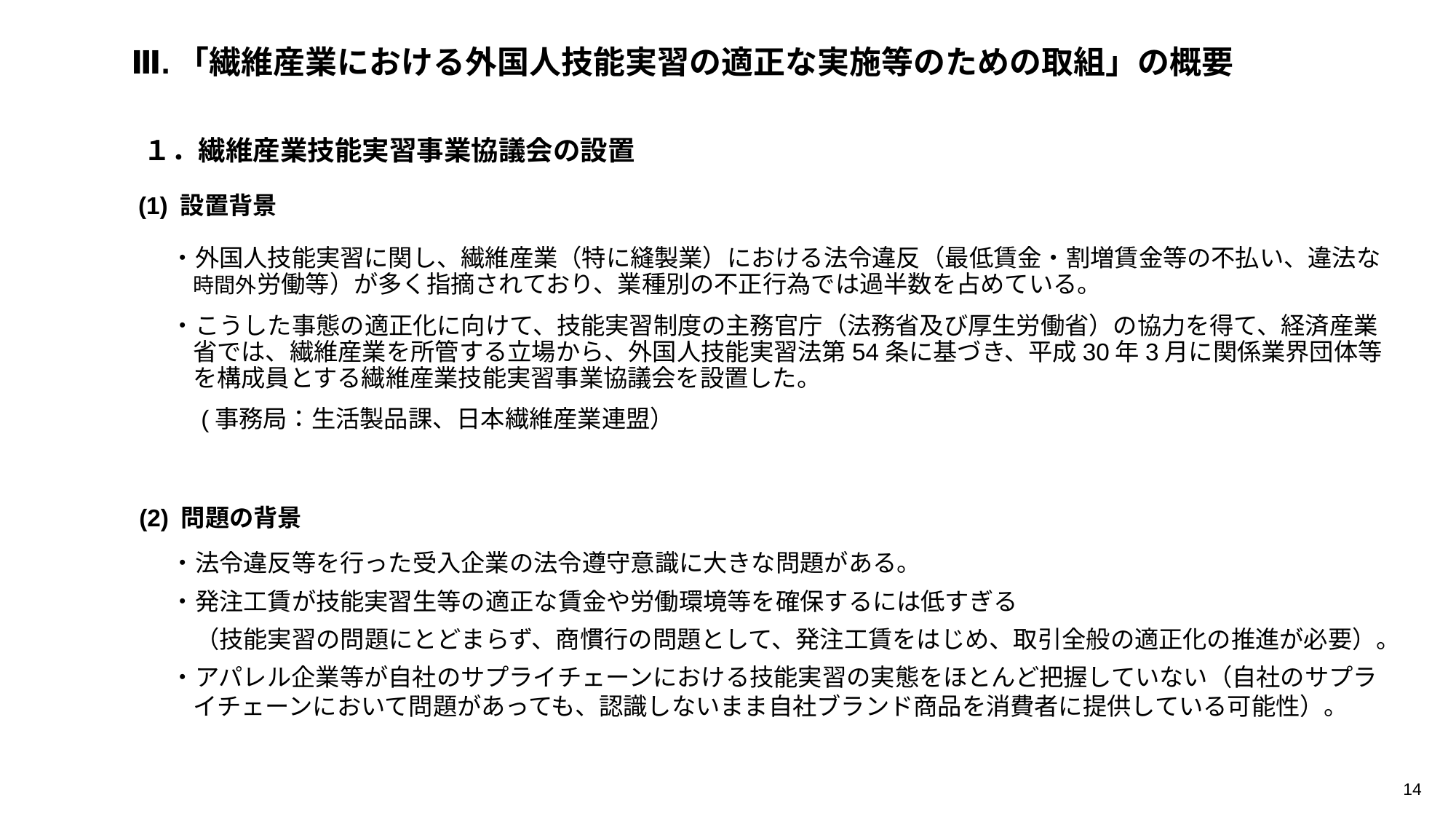

# Ⅲ.「繊維産業における外国人技能実習の適正な実施等のための取組」の概要
１．繊維産業技能実習事業協議会の設置
(1) 設置背景
・外国人技能実習に関し、繊維産業（特に縫製業）における法令違反（最低賃金・割増賃金等の不払い、違法な時間外労働等）が多く指摘されており、業種別の不正行為では過半数を占めている。
・こうした事態の適正化に向けて、技能実習制度の主務官庁（法務省及び厚生労働省）の協力を得て、経済産業省では、繊維産業を所管する立場から、外国人技能実習法第54条に基づき、平成30年3月に関係業界団体等を構成員とする繊維産業技能実習事業協議会を設置した。
　(事務局：生活製品課、日本繊維産業連盟）
(2) 問題の背景
・法令違反等を行った受入企業の法令遵守意識に大きな問題がある。
・発注工賃が技能実習生等の適正な賃金や労働環境等を確保するには低すぎる
　（技能実習の問題にとどまらず、商慣行の問題として、発注工賃をはじめ、取引全般の適正化の推進が必要）。
・アパレル企業等が自社のサプライチェーンにおける技能実習の実態をほとんど把握していない（自社のサプライチェーンにおいて問題があっても、認識しないまま自社ブランド商品を消費者に提供している可能性）。
14